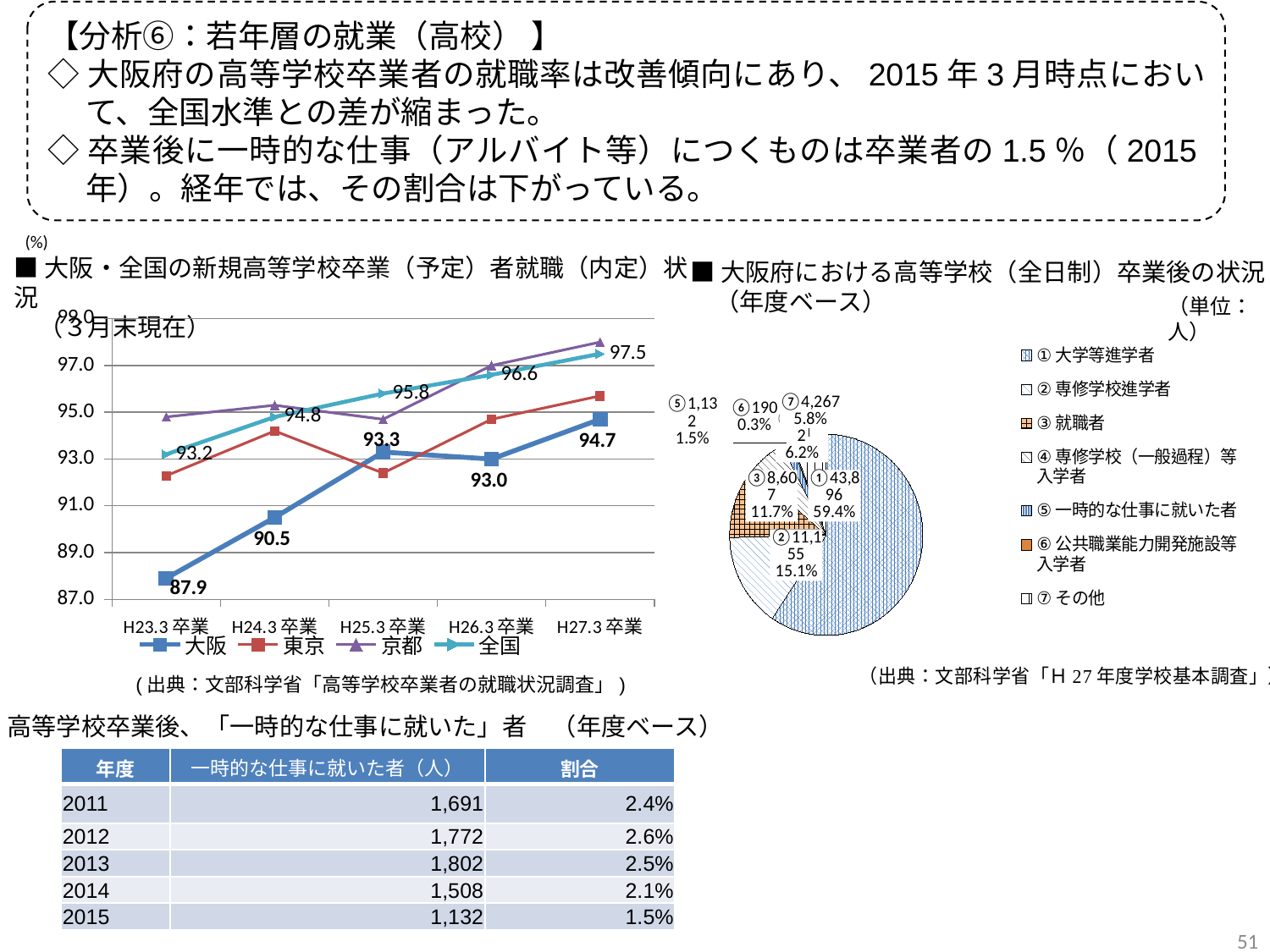

【分析⑥：若年層の就業（高校） 】
◇大阪府の高等学校卒業者の就職率は改善傾向にあり、2015年3月時点において、全国水準との差が縮まった。
◇卒業後に一時的な仕事（アルバイト等）につくものは卒業者の1.5％（2015年）。経年では、その割合は下がっている。
(%)
■大阪・全国の新規高等学校卒業（予定）者就職（内定）状況
　（３月末現在）
■大阪府における高等学校（全日制）卒業後の状況
　（年度ベース）
（単位：人）

[unsupported chart]

### Chart

| Category | 大阪 | 全国 |
|---|---|---|
| ①大学等進学者 | 43896.0 | 563268.0 |
| ②専修学校進学者 | 11155.0 | 178530.0 |
| ③就職者 | 8607.0 | 182706.0 |
| ④専修学校（一般過程）等入学者 | 4592.0 | 56638.0 |
| ⑤一時的な仕事に就いた者 | 1132.0 | 11956.0 |
| ⑥公共職業能力開発施設等入学者 | 190.0 | 6408.0 |
| ⑦その他 | 4267.0 | 47661.0 |
(出典：文部科学省「高等学校卒業者の就職状況調査」)
■高等学校卒業後、「一時的な仕事に就いた」者　（年度ベース）
| 年度 | 一時的な仕事に就いた者（人） | 割合 |
| --- | --- | --- |
| 2011 | 1,691 | 2.4% |
| 2012 | 1,772 | 2.6% |
| 2013 | 1,802 | 2.5% |
| 2014 | 1,508 | 2.1% |
| 2015 | 1,132 | 1.5% |
51